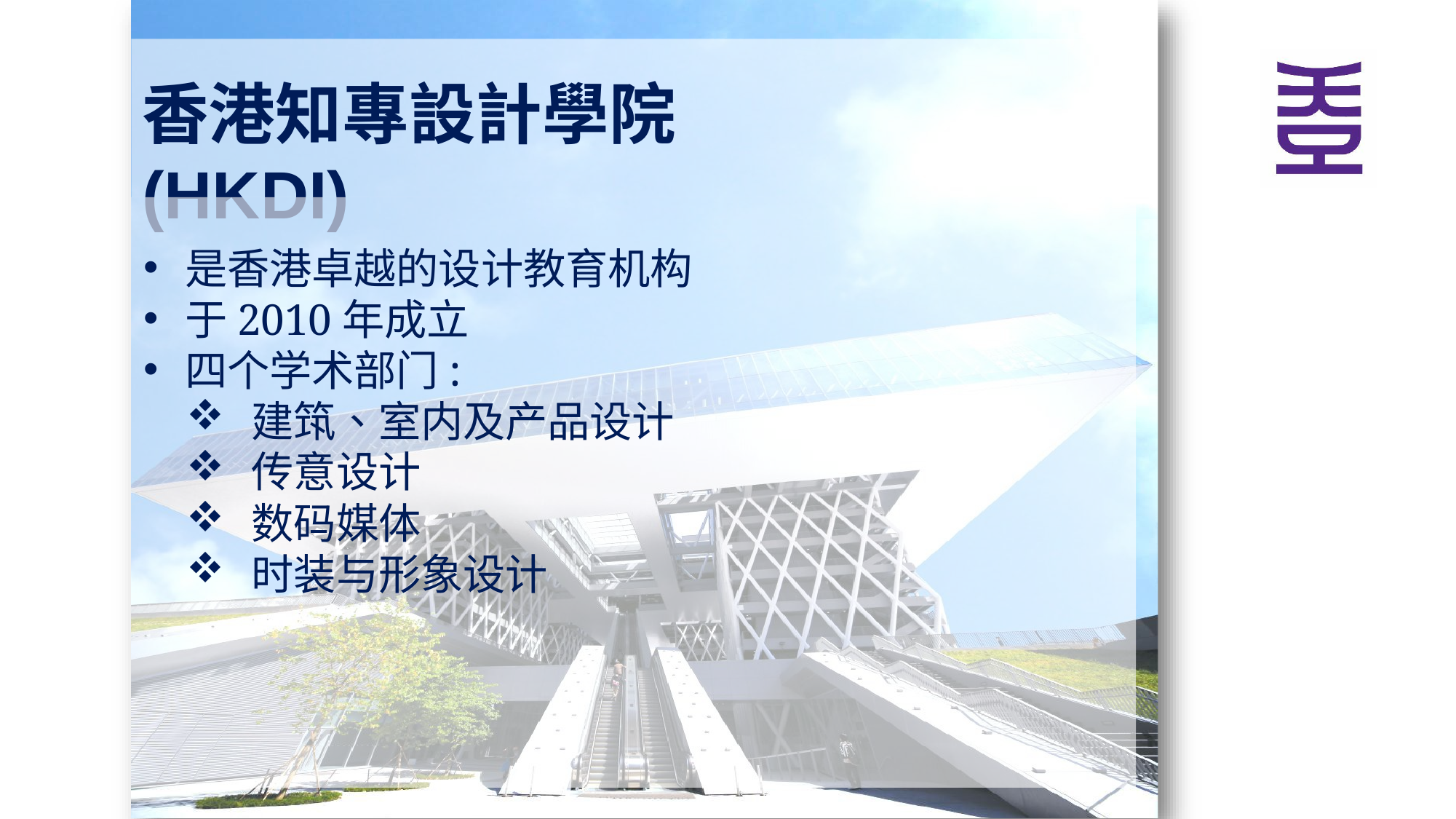

# 香港知專設計學院(HKDI)

是香港卓越的设计教育机构
于2010年成立
四个学术部门:
建筑、室内及产品设计
传意设计
数码媒体
时装与形象设计